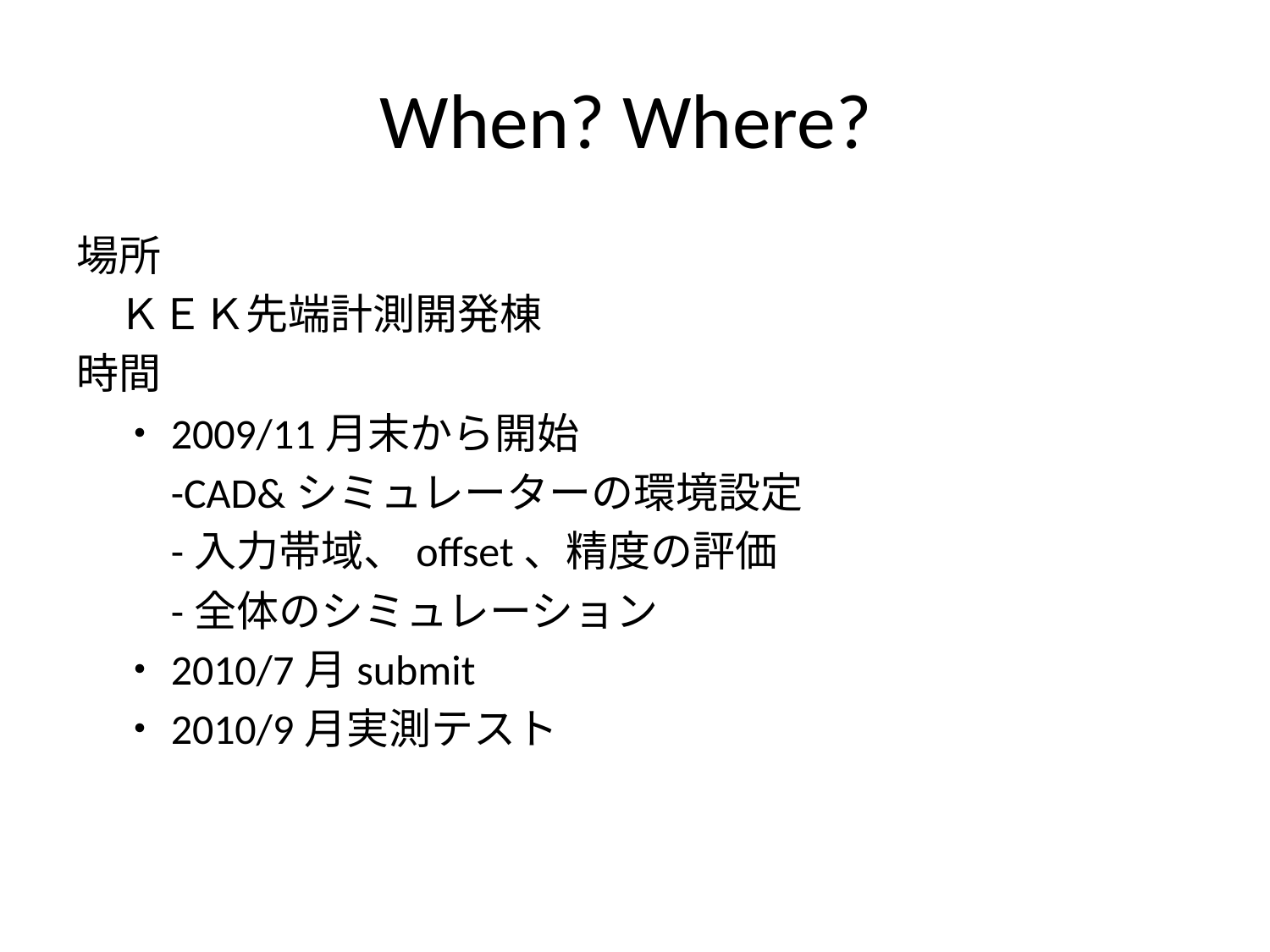

# When? Where?
場所
　ＫＥＫ先端計測開発棟
時間
　・2009/11月末から開始
　　-CAD&シミュレーターの環境設定
　　-入力帯域、offset、精度の評価
　　-全体のシミュレーション
　・2010/7月submit
　・2010/9月実測テスト